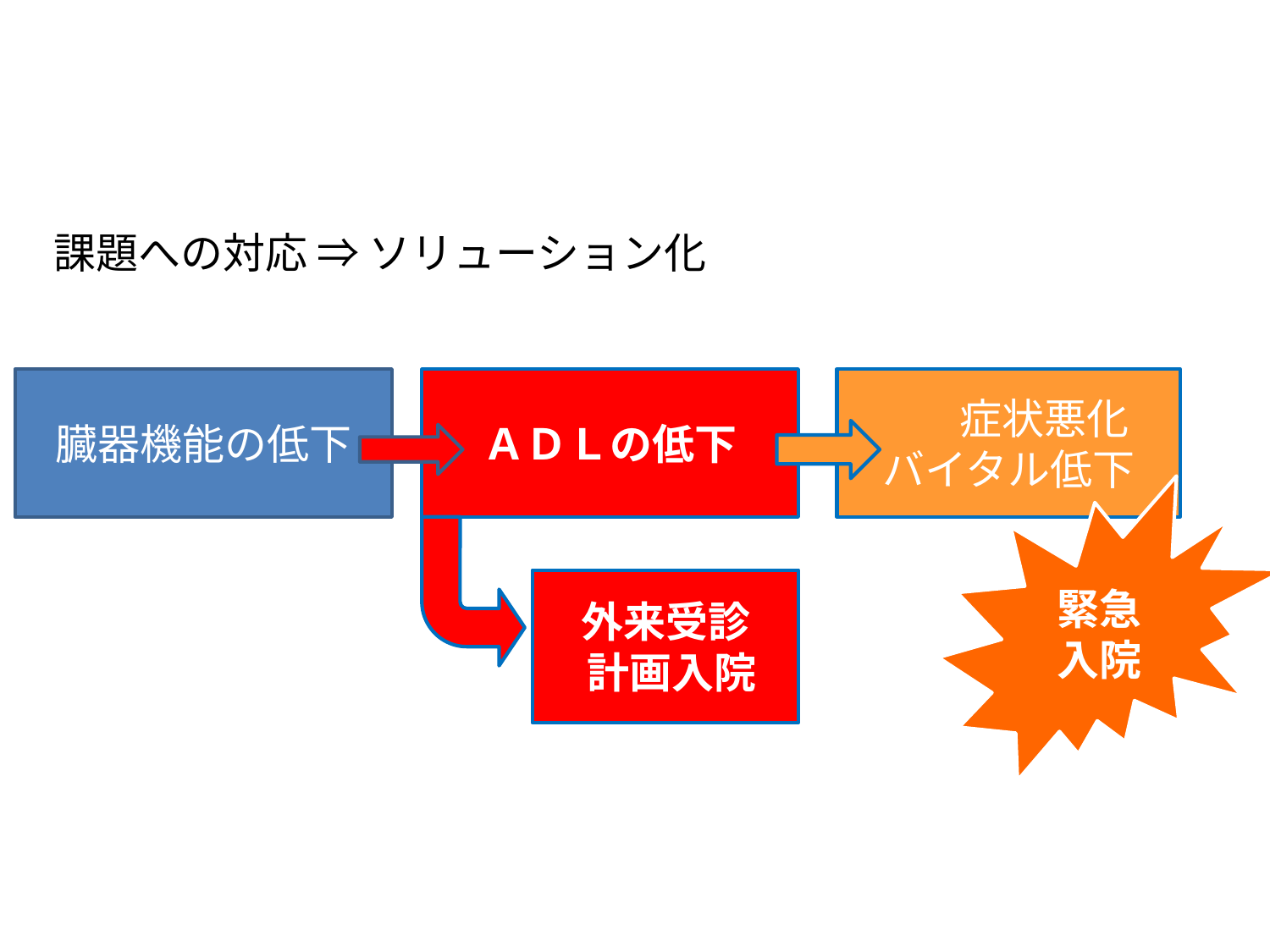

課題への対応 ⇒ ソリューション化
臓器機能の低下
ＡＤＬの低下
　　　　　　症状悪化
バイタル低下

緊急
入院

　　外来受診
　計画入院